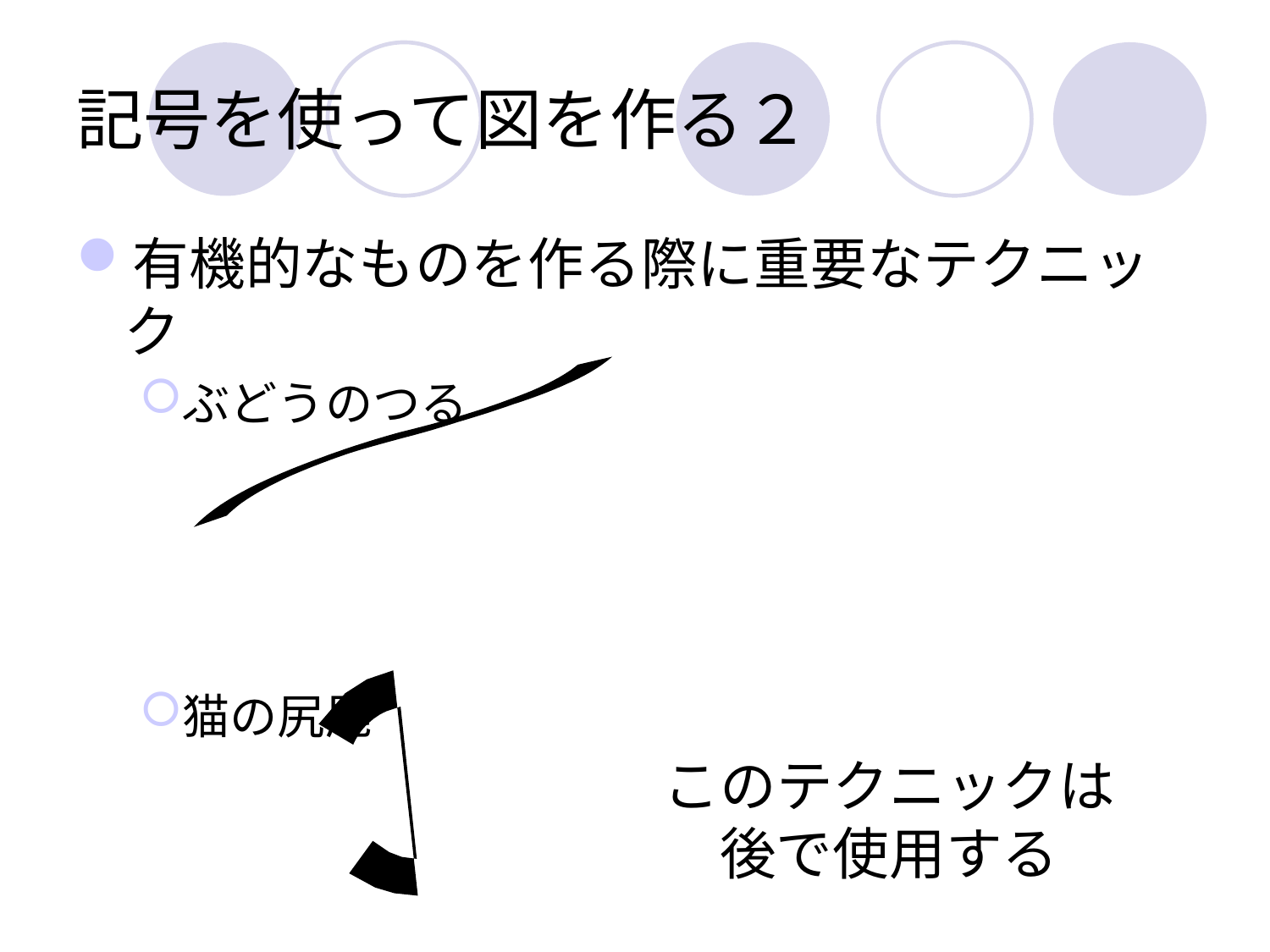

# 記号を使って図を作る２
有機的なものを作る際に重要なテクニック
ぶどうのつる

猫の尻尾
～
ー
このテクニックは
後で使用する